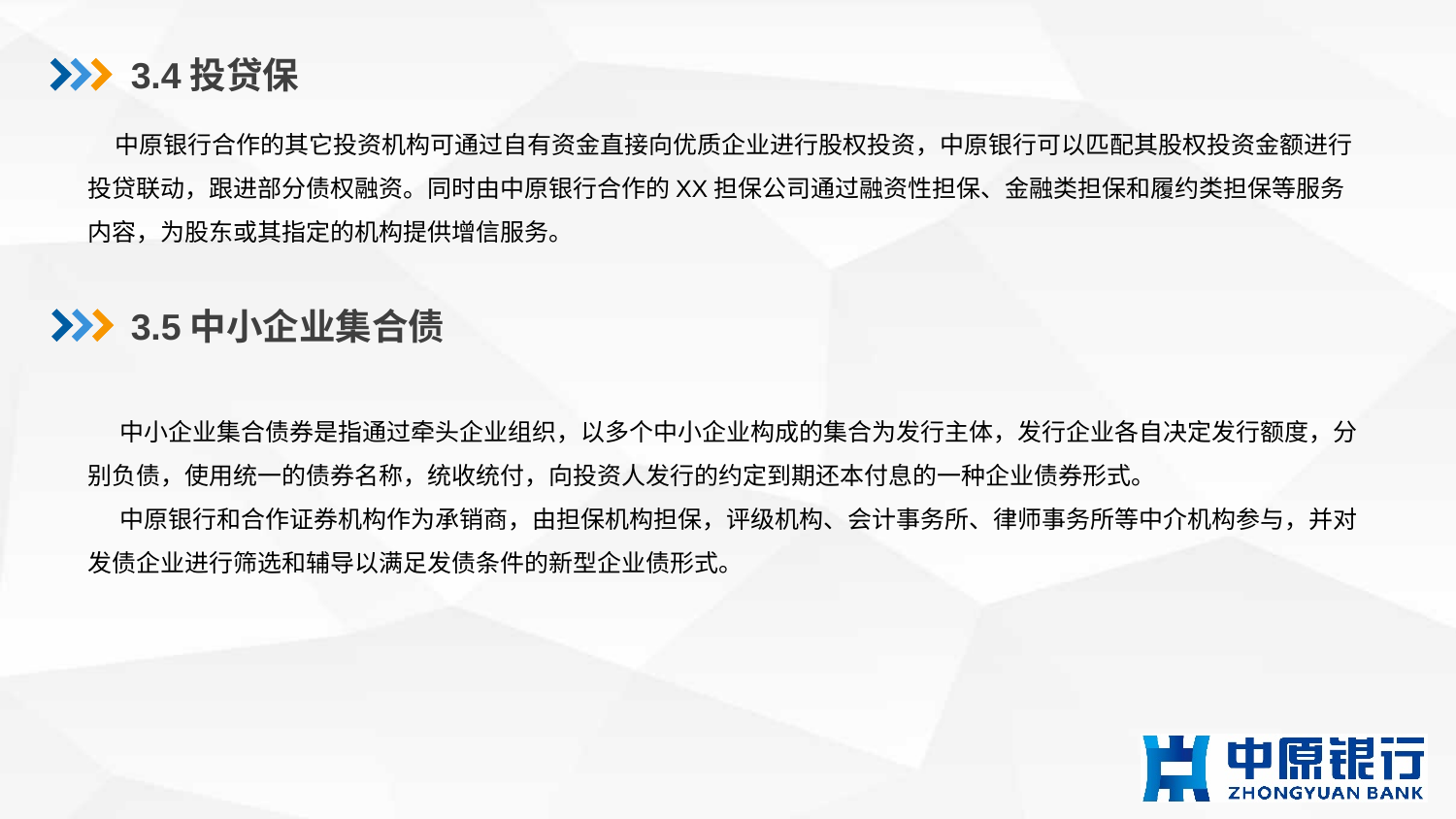

3.4投贷保

    中原银行合作的其它投资机构可通过自有资金直接向优质企业进行股权投资，中原银行可以匹配其股权投资金额进行投贷联动，跟进部分债权融资。同时由中原银行合作的XX担保公司通过融资性担保、金融类担保和履约类担保等服务内容，为股东或其指定的机构提供增信服务。
3.5中小企业集合债

     中小企业集合债券是指通过牵头企业组织，以多个中小企业构成的集合为发行主体，发行企业各自决定发行额度，分别负债，使用统一的债券名称，统收统付，向投资人发行的约定到期还本付息的一种企业债券形式。
     中原银行和合作证券机构作为承销商，由担保机构担保，评级机构、会计事务所、律师事务所等中介机构参与，并对发债企业进行筛选和辅导以满足发债条件的新型企业债形式。